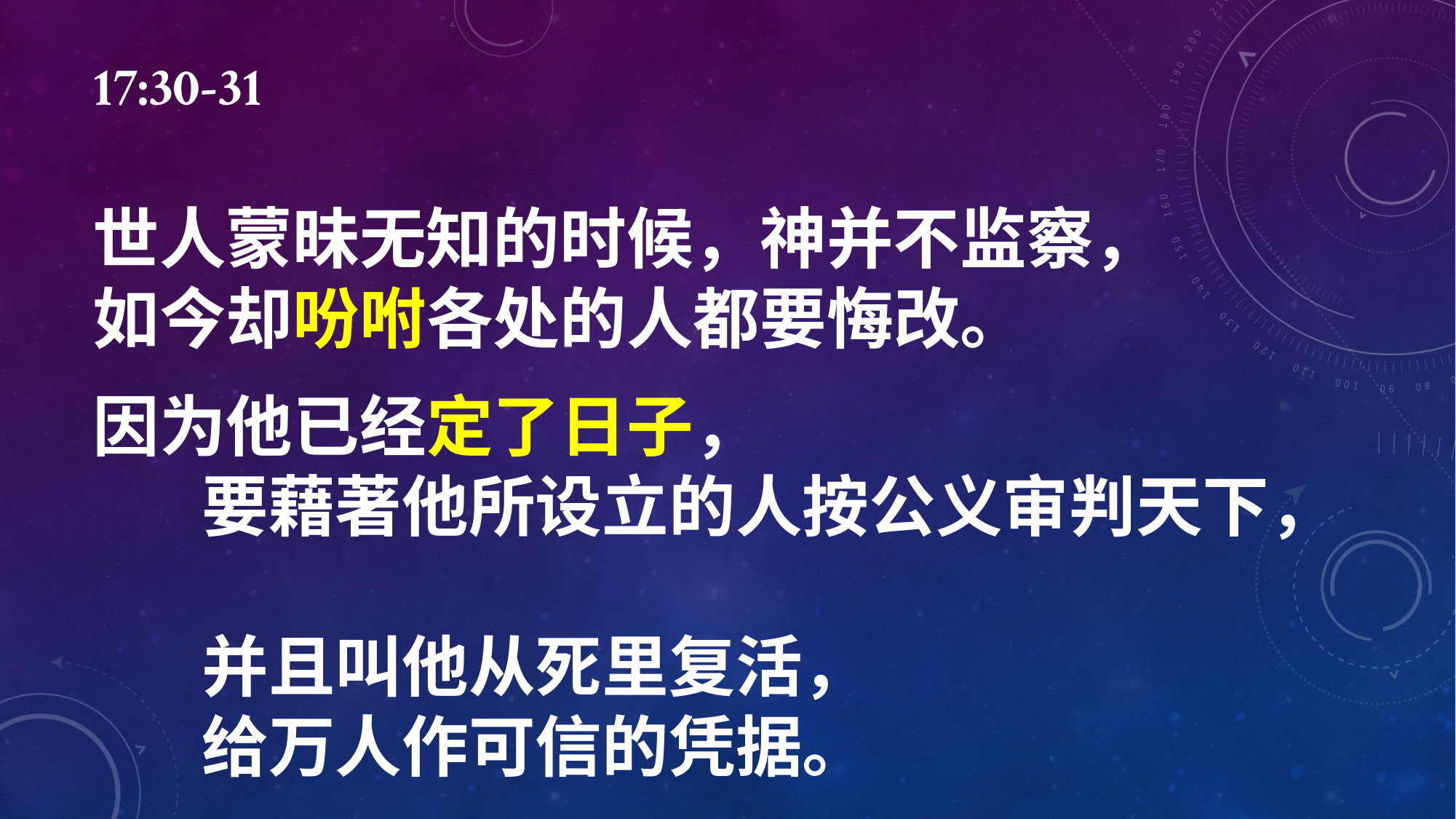

17:30-31

世人蒙昧无知的时候，神并不监察，
如今却吩咐各处的人都要悔改。
因为他已经定了日子，
	要藉著他所设立的人按公义审判天下，
	并且叫他从死里复活，
	给万人作可信的凭据。